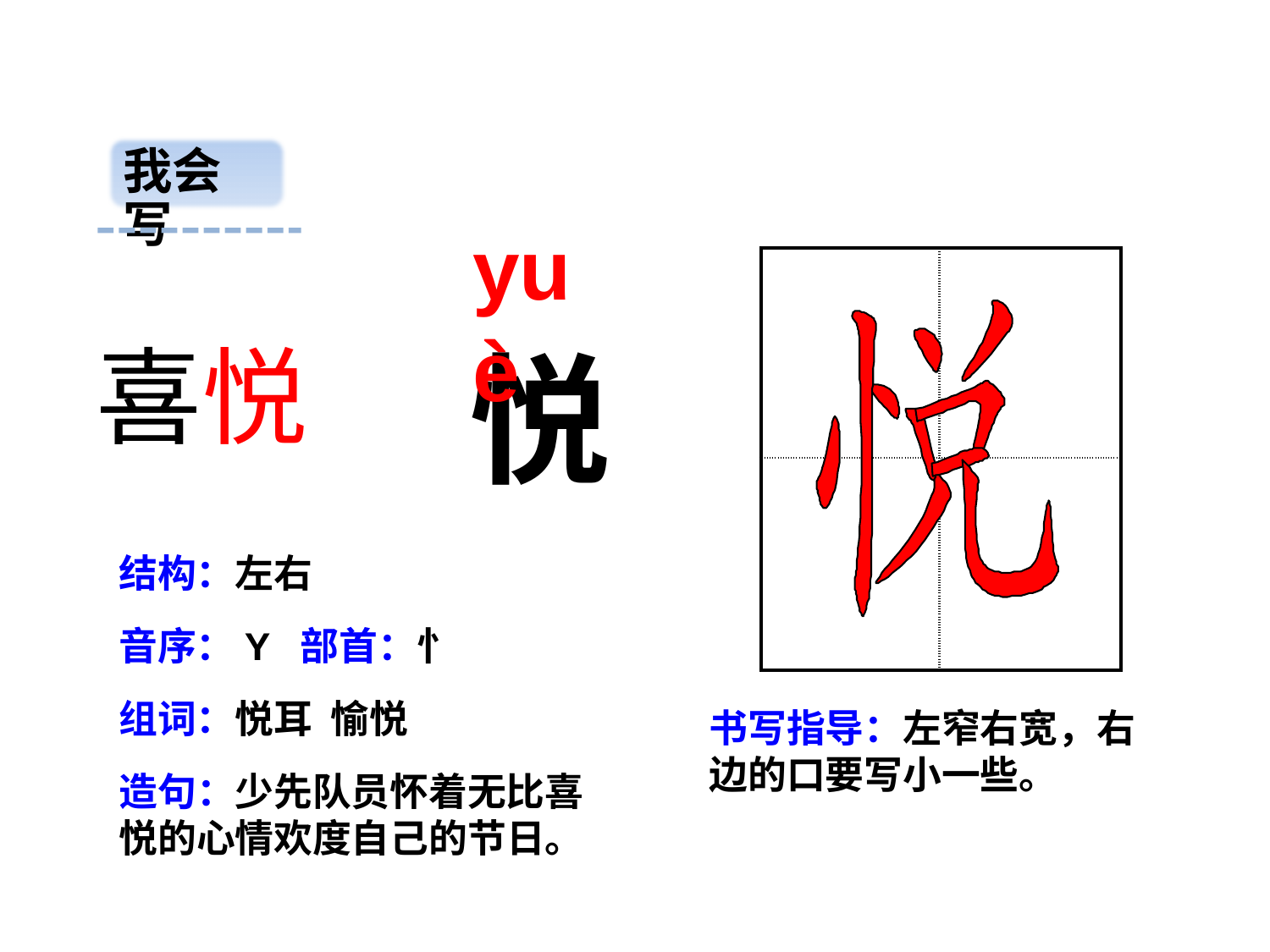

我会写

yuè
|  |  |
| --- | --- |
|  |  |

喜悦
悦

结构：左右
音序：Y  部首：忄
组词：悦耳  愉悦
书写指导：左窄右宽，右边的口要写小一些。
造句：少先队员怀着无比喜悦的心情欢度自己的节日。